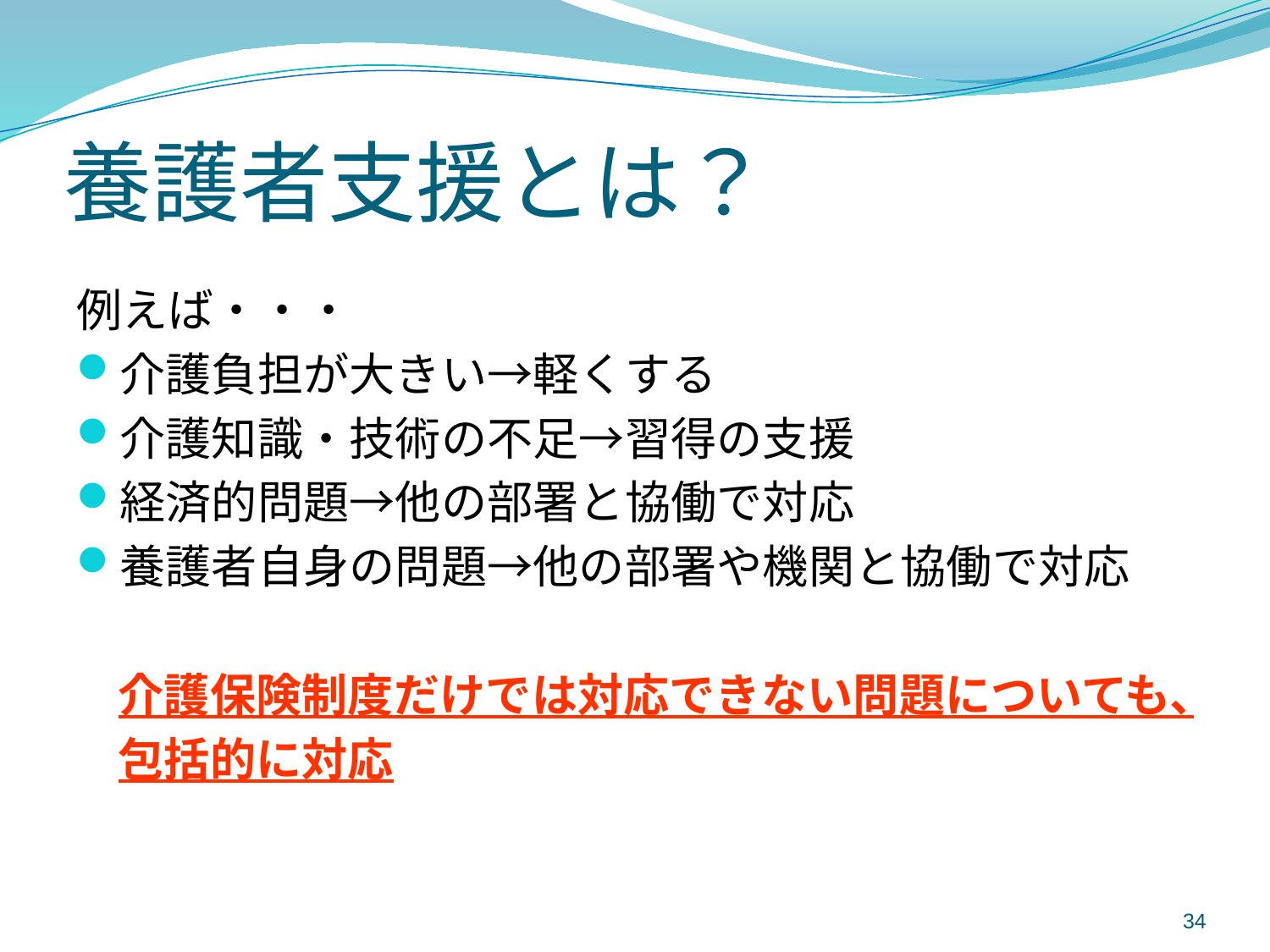

# 養護者支援とは？
例えば・・・
介護負担が大きい→軽くする
介護知識・技術の不足→習得の支援
経済的問題→他の部署と協働で対応
養護者自身の問題→他の部署や機関と協働で対応

   介護保険制度だけでは対応できない問題についても、
   包括的に対応
34